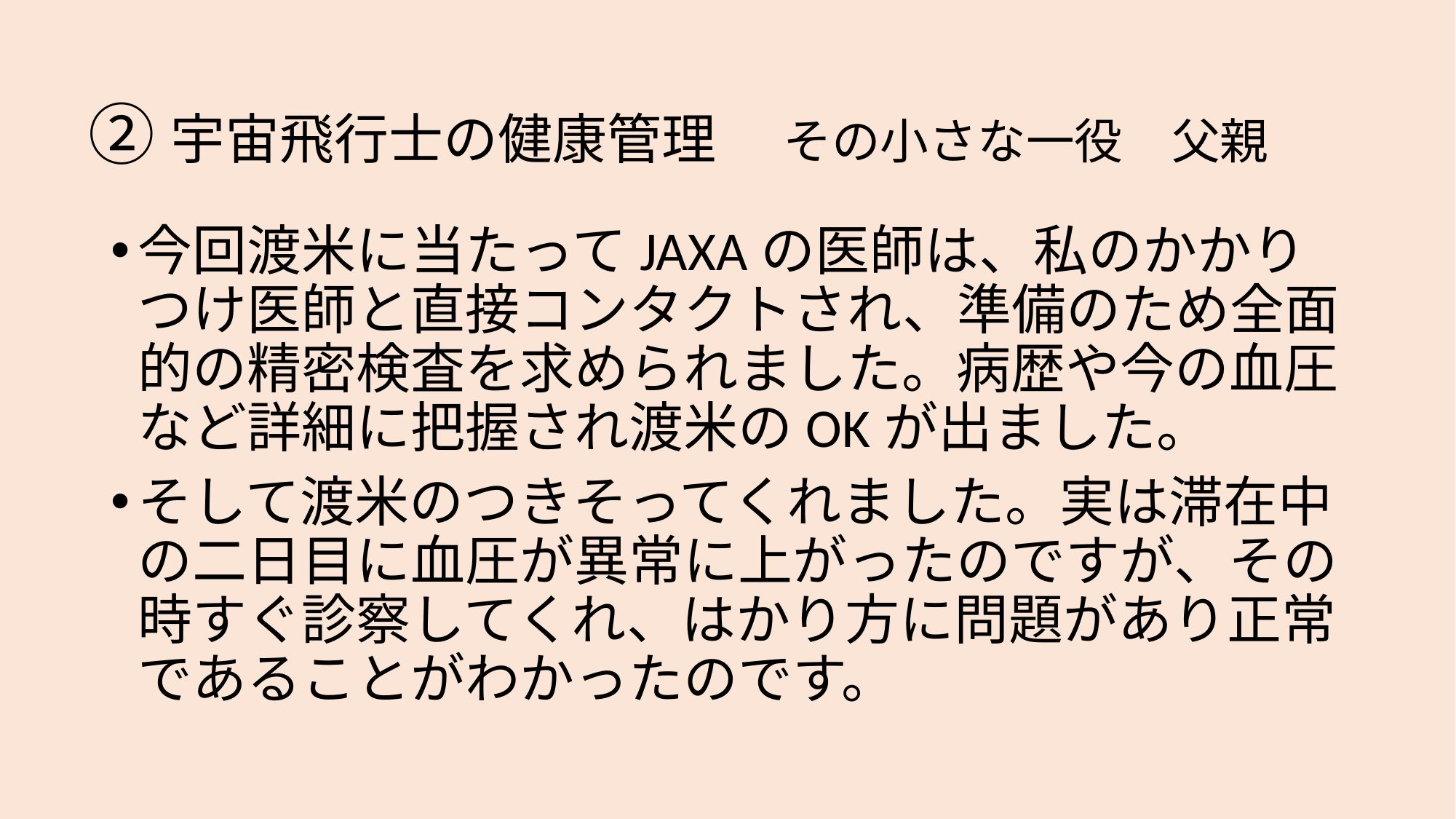

# ②宇宙飛行士の健康管理　その小さな一役　父親
今回渡米に当たってJAXAの医師は、私のかかりつけ医師と直接コンタクトされ、準備のため全面的の精密検査を求められました。病歴や今の血圧など詳細に把握され渡米のOKが出ました。
そして渡米のつきそってくれました。実は滞在中の二日目に血圧が異常に上がったのですが、その時すぐ診察してくれ、はかり方に問題があり正常であることがわかったのです。